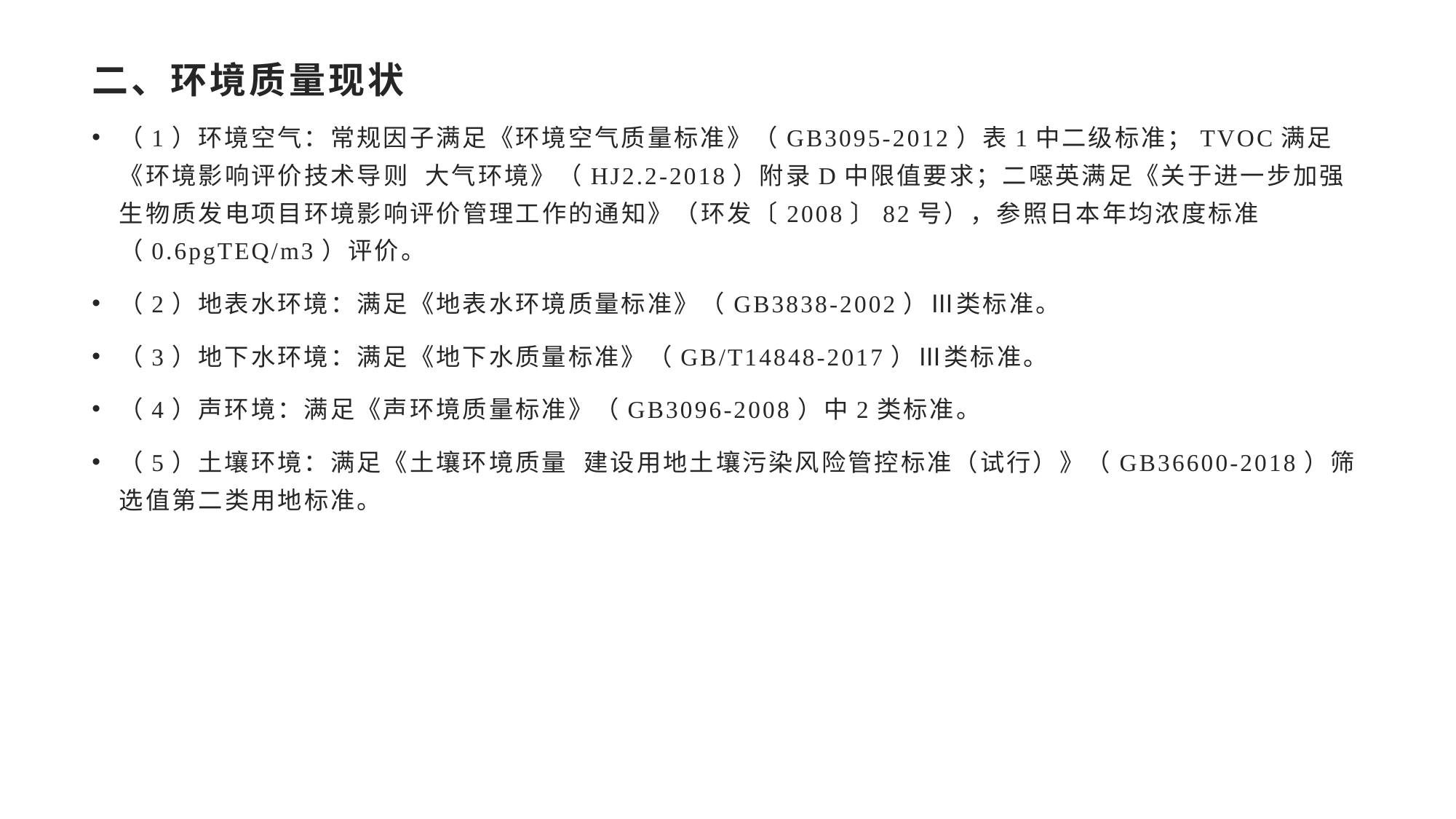

# 二、环境质量现状
（1）环境空气：常规因子满足《环境空气质量标准》（GB3095-2012）表1中二级标准；TVOC满足《环境影响评价技术导则  大气环境》（HJ2.2-2018）附录D中限值要求；二噁英满足《关于进一步加强生物质发电项目环境影响评价管理工作的通知》（环发〔2008〕82号），参照日本年均浓度标准（0.6pgTEQ/m3）评价。
（2）地表水环境：满足《地表水环境质量标准》（GB3838-2002）Ⅲ类标准。
（3）地下水环境：满足《地下水质量标准》（GB/T14848-2017）Ⅲ类标准。
（4）声环境：满足《声环境质量标准》（GB3096-2008）中2类标准。
（5）土壤环境：满足《土壤环境质量  建设用地土壤污染风险管控标准（试行）》（GB36600-2018）筛选值第二类用地标准。